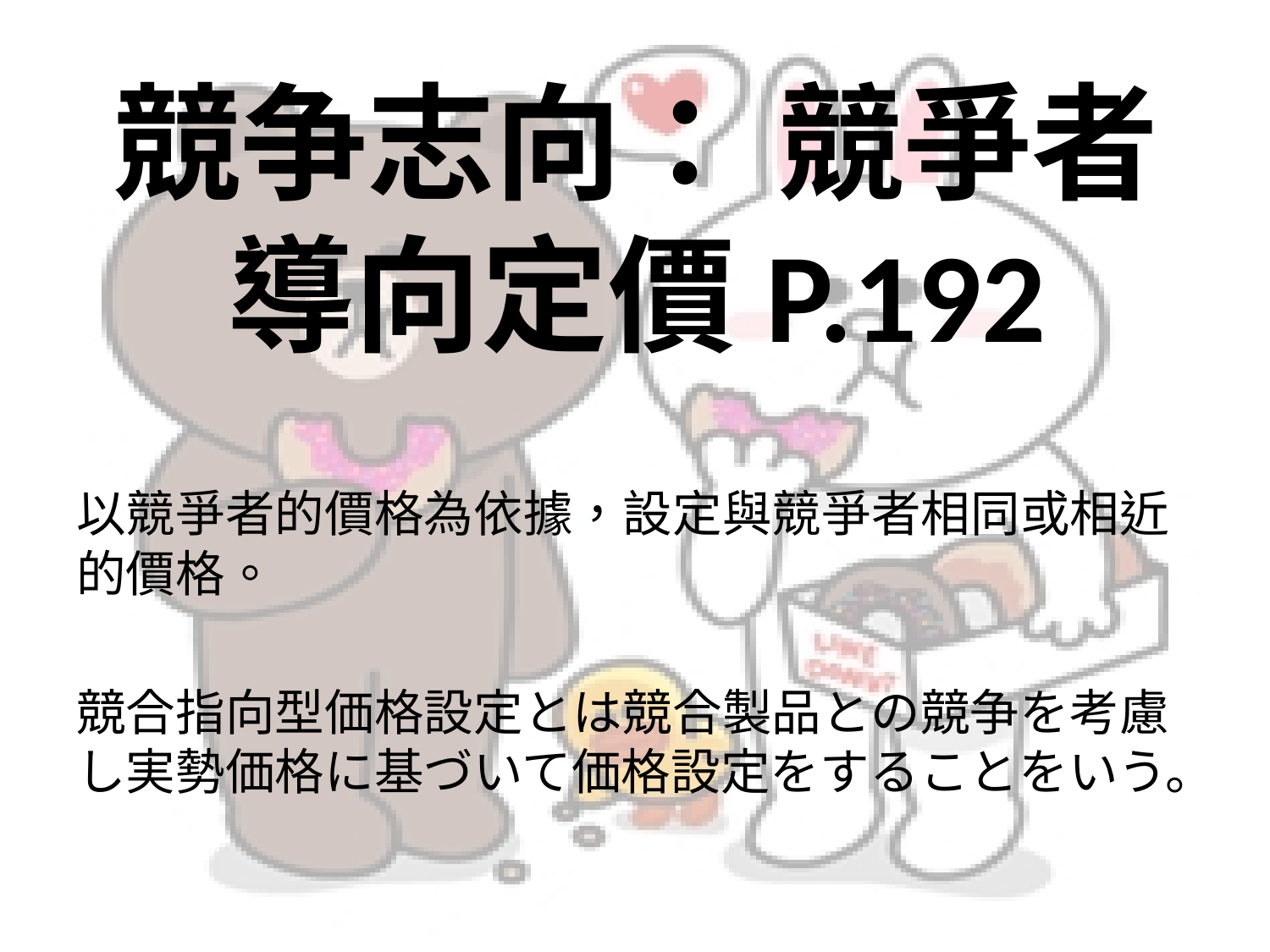

# 競争志向： 競爭者導向定價P.192
以競爭者的價格為依據，設定與競爭者相同或相近的價格。

競合指向型価格設定とは競合製品との競争を考慮し実勢価格に基づいて価格設定をすることをいう。